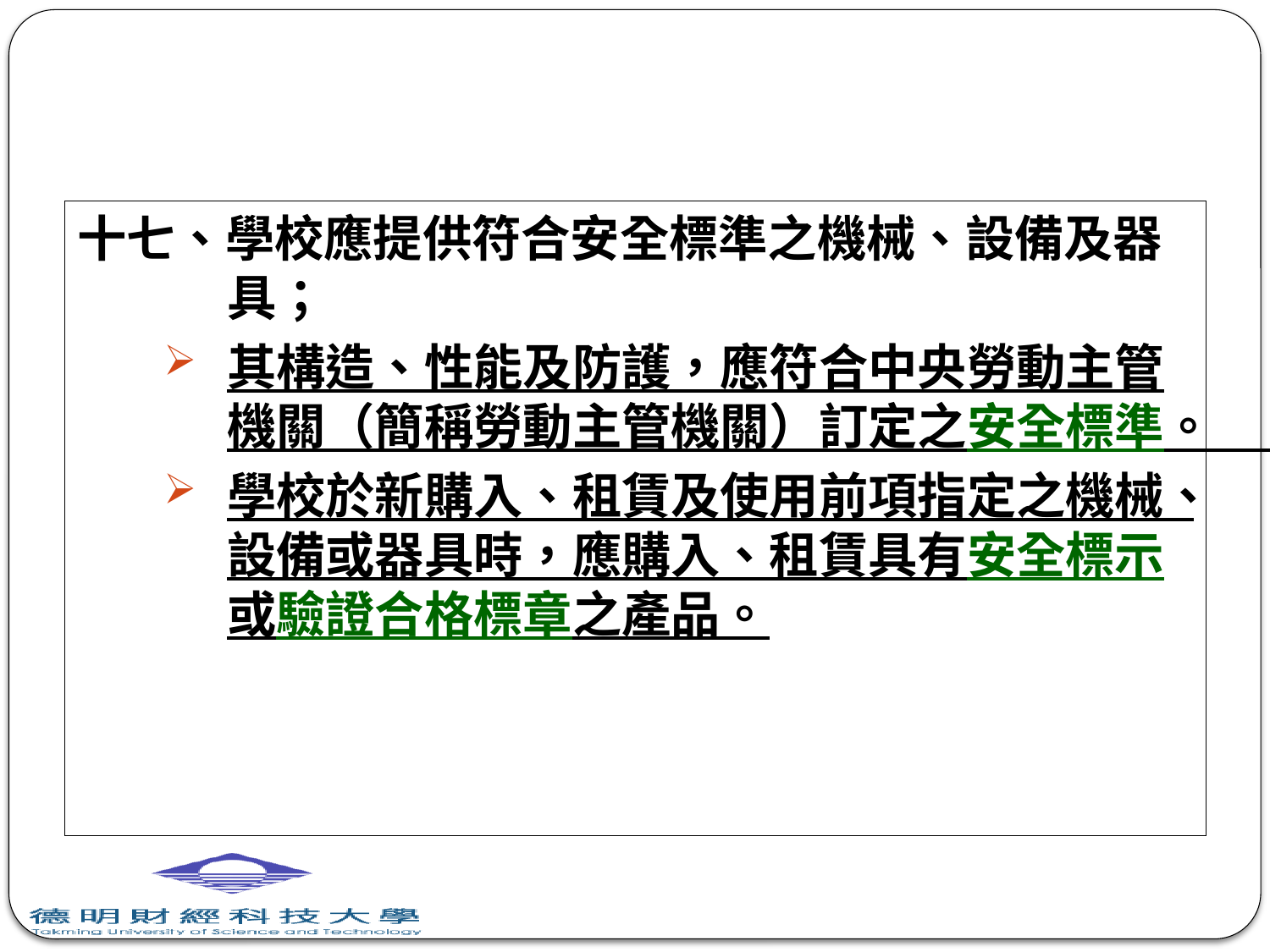

十七、學校應提供符合安全標準之機械、設備及器具；
其構造、性能及防護，應符合中央勞動主管機關（簡稱勞動主管機關）訂定之安全標準。
學校於新購入、租賃及使用前項指定之機械、設備或器具時，應購入、租賃具有安全標示或驗證合格標章之產品。